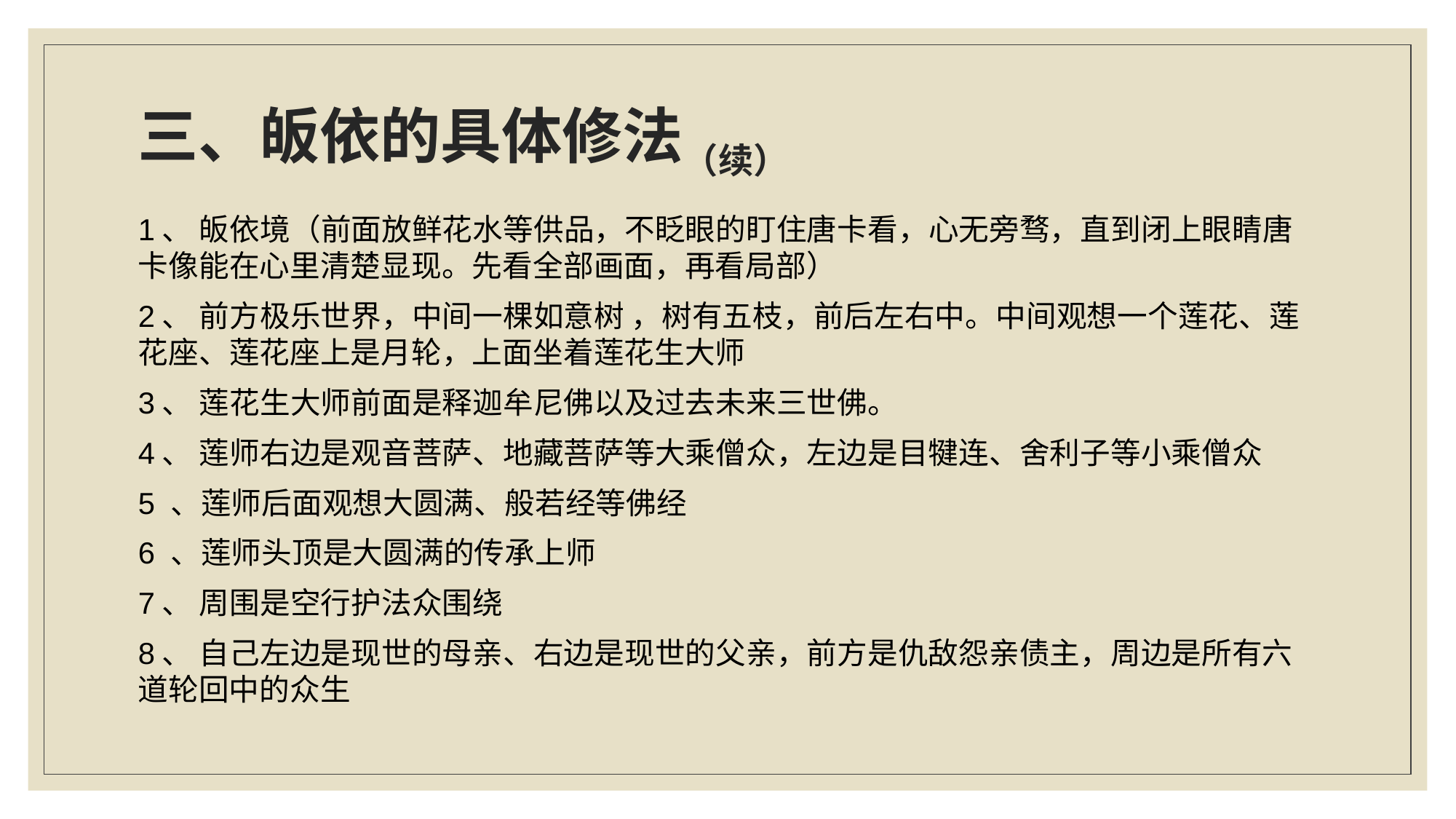

# 三、皈依的具体修法（续）
1、 皈依境（前面放鲜花水等供品，不眨眼的盯住唐卡看，心无旁骛，直到闭上眼睛唐卡像能在心里清楚显现。先看全部画面，再看局部）
2、 前方极乐世界，中间一棵如意树 ，树有五枝，前后左右中。中间观想一个莲花、莲花座、莲花座上是月轮，上面坐着莲花生大师
3、 莲花生大师前面是释迦牟尼佛以及过去未来三世佛。
4、 莲师右边是观音菩萨、地藏菩萨等大乘僧众，左边是目犍连、舍利子等小乘僧众
5 、莲师后面观想大圆满、般若经等佛经
6 、莲师头顶是大圆满的传承上师
7、 周围是空行护法众围绕
8、 自己左边是现世的母亲、右边是现世的父亲，前方是仇敌怨亲债主，周边是所有六道轮回中的众生